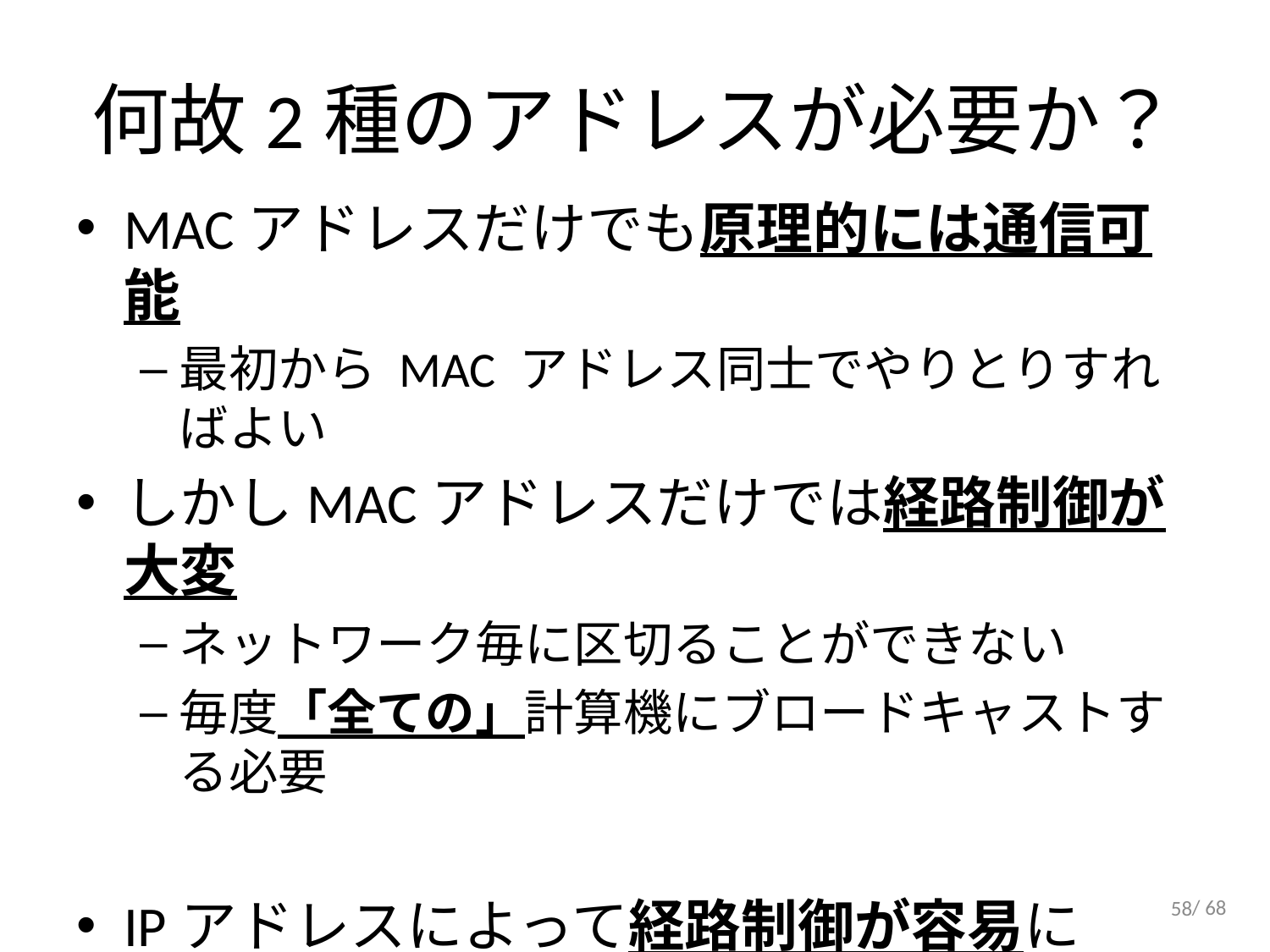

# 何故2種のアドレスが必要か？
MACアドレスだけでも原理的には通信可能
最初から MAC アドレス同士でやりとりすればよい
しかしMACアドレスだけでは経路制御が大変
ネットワーク毎に区切ることができない
毎度「全ての」計算機にブロードキャストする必要

IPアドレスによって経路制御が容易に
ネットワーク毎の対応が可能
ハードウェア（MACアドレス）を交換しても気にせずに通信が可能
58